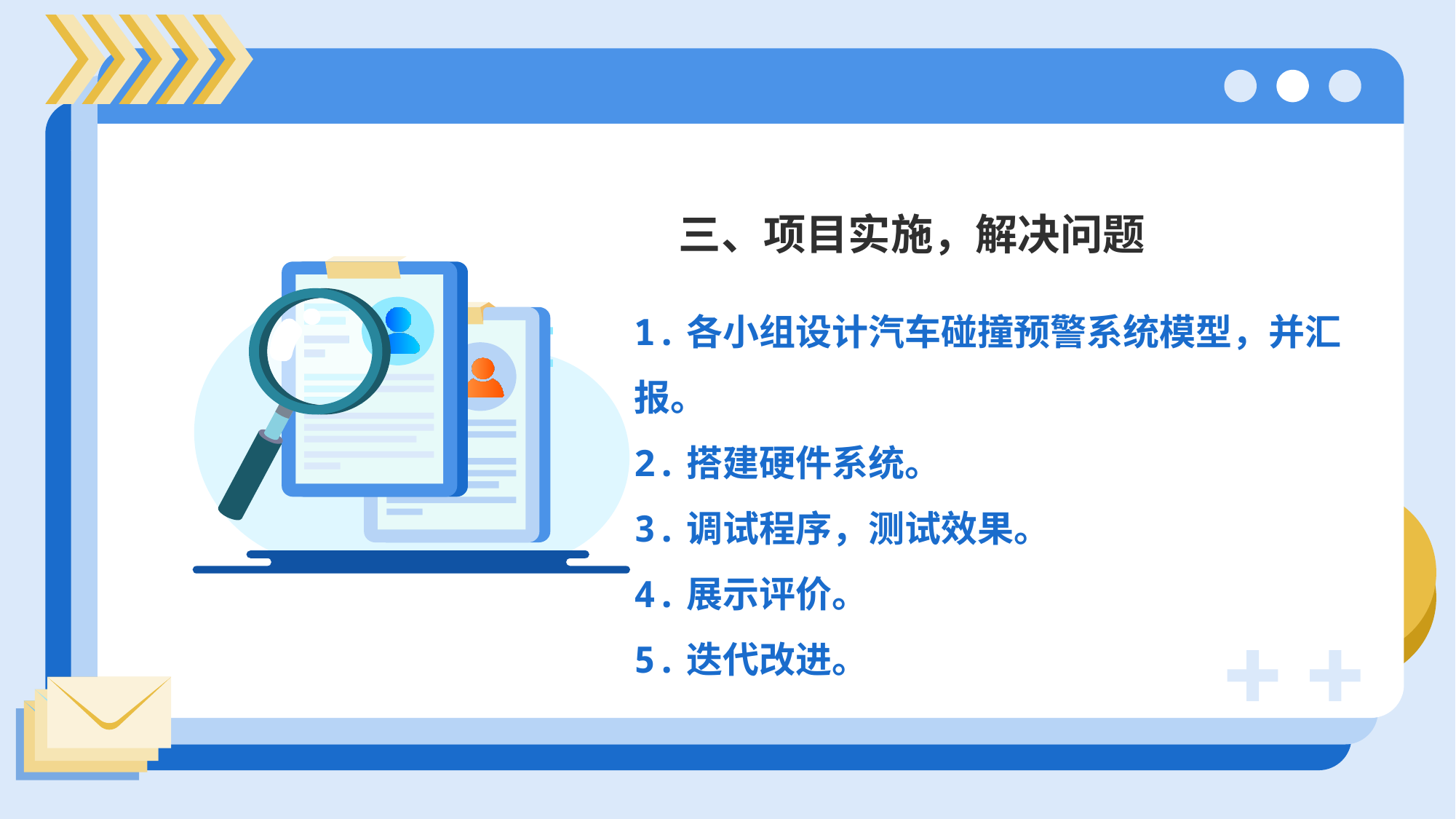

三、项目实施，解决问题
1.各小组设计汽车碰撞预警系统模型，并汇报。
2.搭建硬件系统。
3.调试程序，测试效果。
4.展示评价。
5.迭代改进。